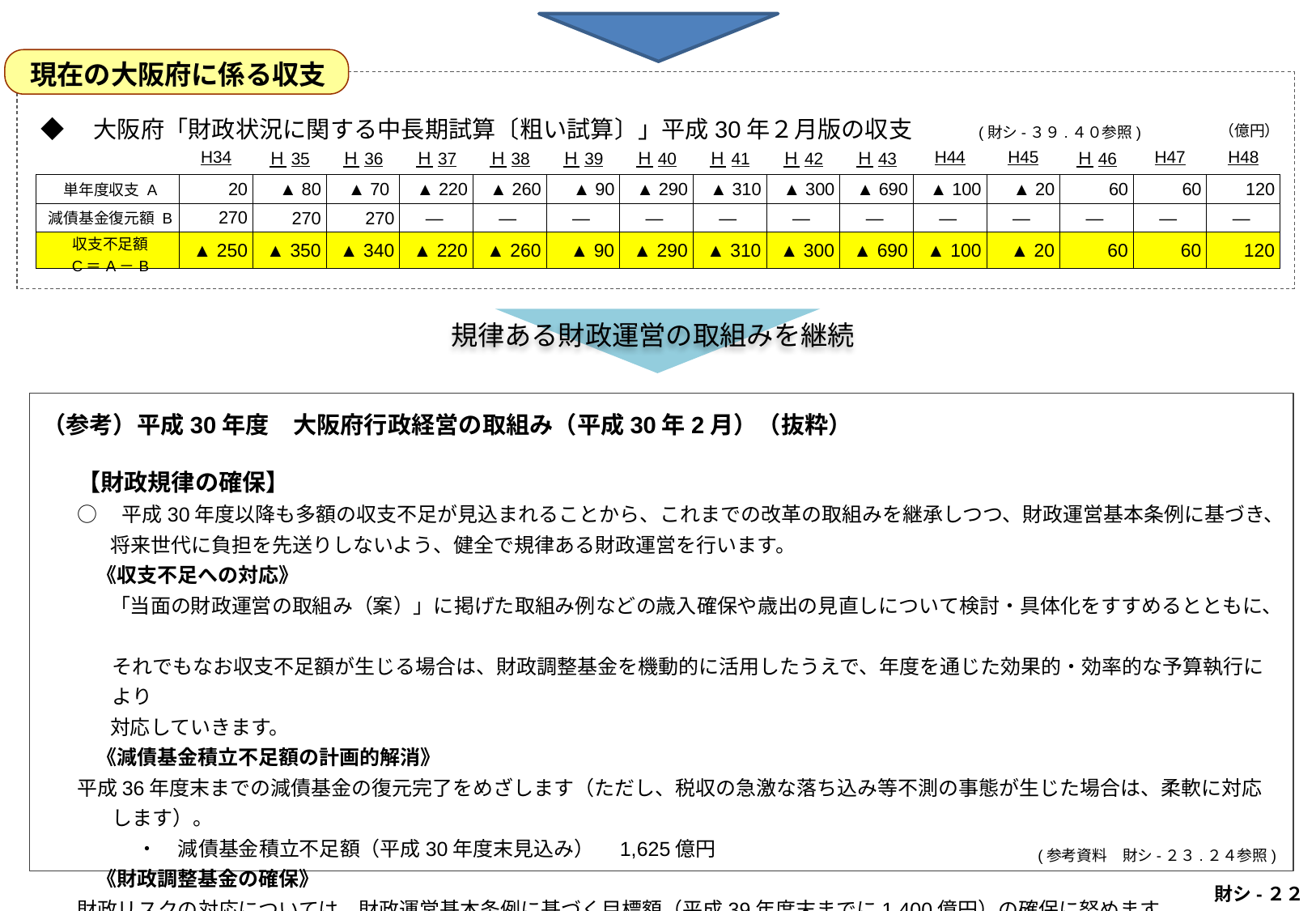

現在の大阪府に係る収支

◆　大阪府「財政状況に関する中長期試算〔粗い試算〕」平成30年２月版の収支　　　(財シ-３９.４０参照)
|  |  |  |  |  |  |  |  |  |  |  |  |  |  |  | （億円） |  |
| --- | --- | --- | --- | --- | --- | --- | --- | --- | --- | --- | --- | --- | --- | --- | --- | --- |
|  |  | H34 | Ｈ35 | Ｈ36 | Ｈ37 | Ｈ38 | Ｈ39 | Ｈ40 | Ｈ41 | Ｈ42 | Ｈ43 | H44 | H45 | Ｈ46 | H47 | H48 |
| 単年度収支 A |  | 20 | ▲ 80 | ▲ 70 | ▲ 220 | ▲ 260 | ▲ 90 | ▲ 290 | ▲ 310 | ▲ 300 | ▲ 690 | ▲ 100 | ▲ 20 | 60 | 60 | 120 |
| 減債基金復元額 B |  | 270 | 270 | 270 | ― | ― | ― | ― | ― | ― | ― | ― | ― | ― | ― | ― |
| 収支不足額 C＝A－B |  | ▲ 250 | ▲ 350 | ▲ 340 | ▲ 220 | ▲ 260 | ▲ 90 | ▲ 290 | ▲ 310 | ▲ 300 | ▲ 690 | ▲ 100 | ▲ 20 | 60 | 60 | 120 |

規律ある財政運営の取組みを継続

（参考）平成30年度　大阪府行政経営の取組み（平成30年2月）（抜粋）
【財政規律の確保】
○　平成30年度以降も多額の収支不足が見込まれることから、これまでの改革の取組みを継承しつつ、財政運営基本条例に基づき、将来世代に負担を先送りしないよう、健全で規律ある財政運営を行います。
　《収支不足への対応》
「当面の財政運営の取組み（案）」に掲げた取組み例などの歳入確保や歳出の見直しについて検討・具体化をすすめるとともに、
それでもなお収支不足額が生じる場合は、財政調整基金を機動的に活用したうえで、年度を通じた効果的・効率的な予算執行により
対応していきます。
　《減債基金積立不足額の計画的解消》
平成36年度末までの減債基金の復元完了をめざします（ただし、税収の急激な落ち込み等不測の事態が生じた場合は、柔軟に対応します）。
　　　・　減債基金積立不足額（平成30年度末見込み）　1,625億円
　《財政調整基金の確保》
財政リスクの対応については、財政運営基本条例に基づく目標額（平成39年度末までに1,400億円）の確保に努めます。
　　　・　財政調整基金残高（平成30年度末見込み）　1,117億円
(参考資料　財シ-２３.２４参照)
 財シ-２２